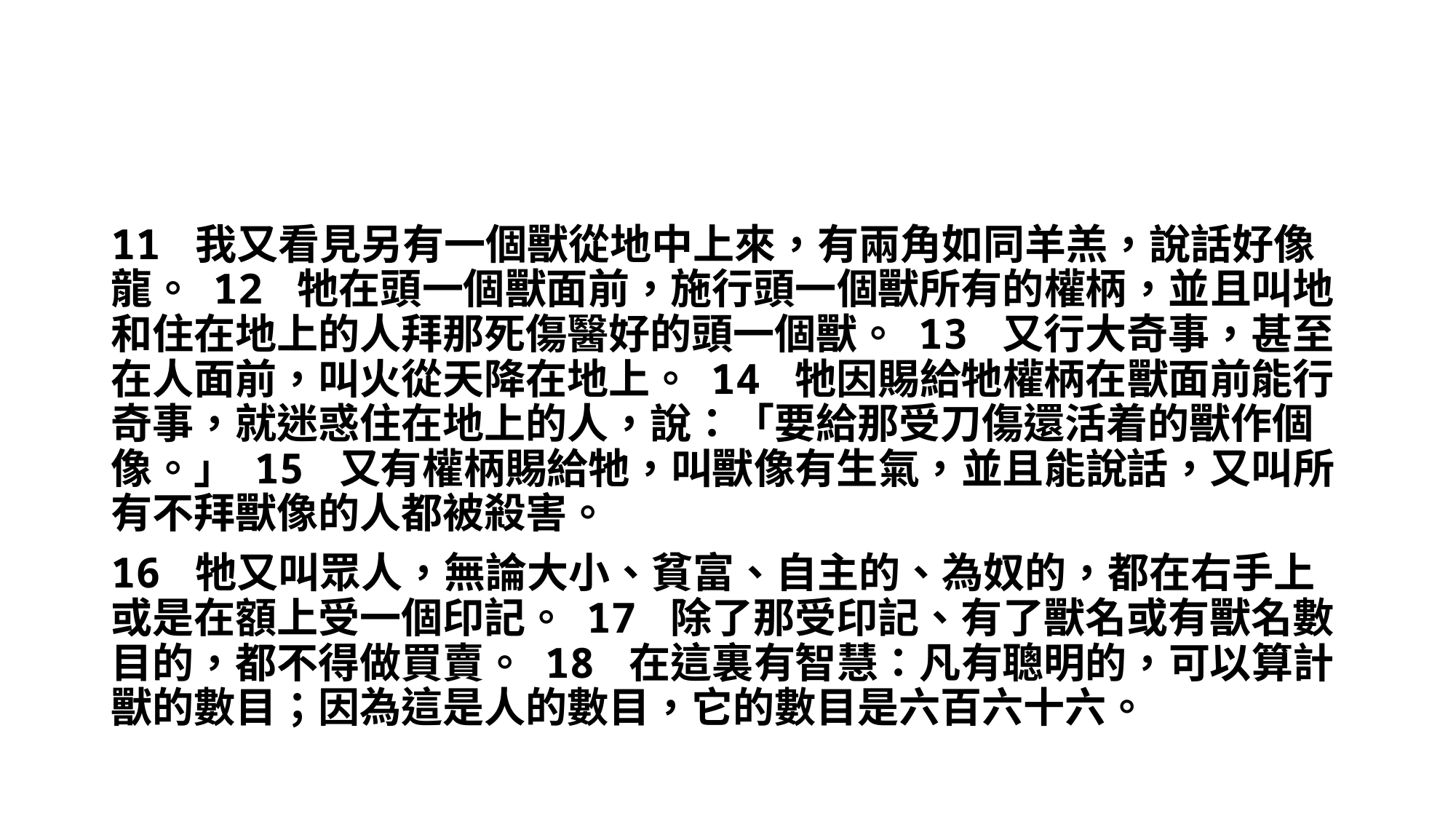

#
11 我又看見另有一個獸從地中上來，有兩角如同羊羔，說話好像龍。 12 牠在頭一個獸面前，施行頭一個獸所有的權柄，並且叫地和住在地上的人拜那死傷醫好的頭一個獸。 13 又行大奇事，甚至在人面前，叫火從天降在地上。 14 牠因賜給牠權柄在獸面前能行奇事，就迷惑住在地上的人，說：「要給那受刀傷還活着的獸作個像。」 15 又有權柄賜給牠，叫獸像有生氣，並且能說話，又叫所有不拜獸像的人都被殺害。
16 牠又叫眾人，無論大小、貧富、自主的、為奴的，都在右手上或是在額上受一個印記。 17 除了那受印記、有了獸名或有獸名數目的，都不得做買賣。 18 在這裏有智慧：凡有聰明的，可以算計獸的數目；因為這是人的數目，它的數目是六百六十六。